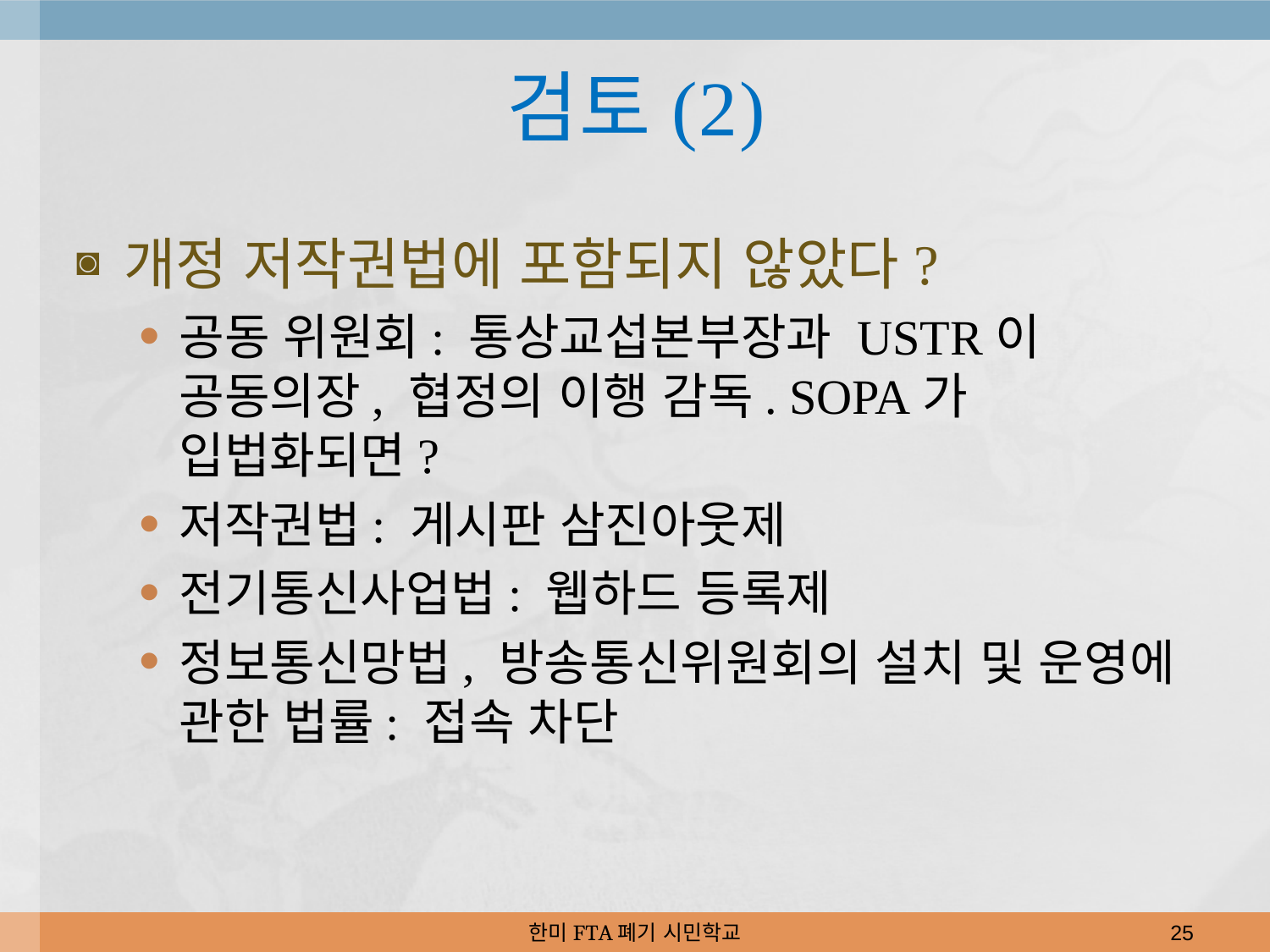

# 검토(2)
개정 저작권법에 포함되지 않았다?
공동 위원회: 통상교섭본부장과 USTR이 공동의장, 협정의 이행 감독. SOPA가 입법화되면?
저작권법: 게시판 삼진아웃제
전기통신사업법: 웹하드 등록제
정보통신망법, 방송통신위원회의 설치 및 운영에 관한 법률: 접속 차단
한미FTA폐기 시민학교
25